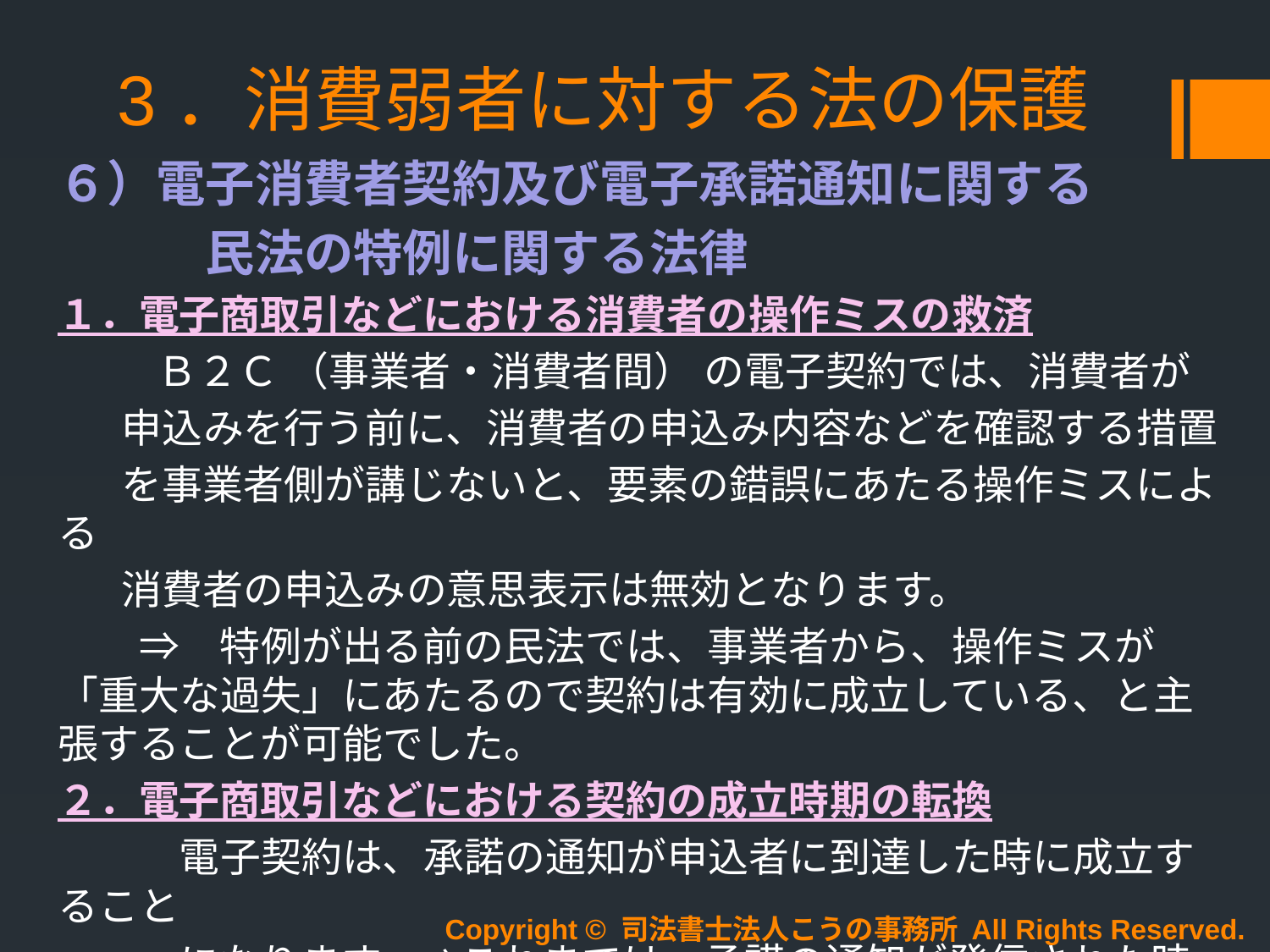

# 3．消費弱者に対する法の保護
６）電子消費者契約及び電子承諾通知に関する
　　　民法の特例に関する法律
１．電子商取引などにおける消費者の操作ミスの救済
　　  Ｂ２Ｃ （事業者・消費者間） の電子契約では、消費者が
      申込みを行う前に、消費者の申込み内容などを確認する措置
      を事業者側が講じないと、要素の錯誤にあたる操作ミスによる
      消費者の申込みの意思表示は無効となります。
　　⇒　特例が出る前の民法では、事業者から、操作ミスが「重大な過失」にあたるので契約は有効に成立している、と主張することが可能でした。
２．電子商取引などにおける契約の成立時期の転換
　　　電子契約は、承諾の通知が申込者に到達した時に成立すること
　　　になります。⇒これまでは、承諾の通知が発信された時に契約は成立していました。

Copyright © 司法書士法人こうの事務所 All Rights Reserved.